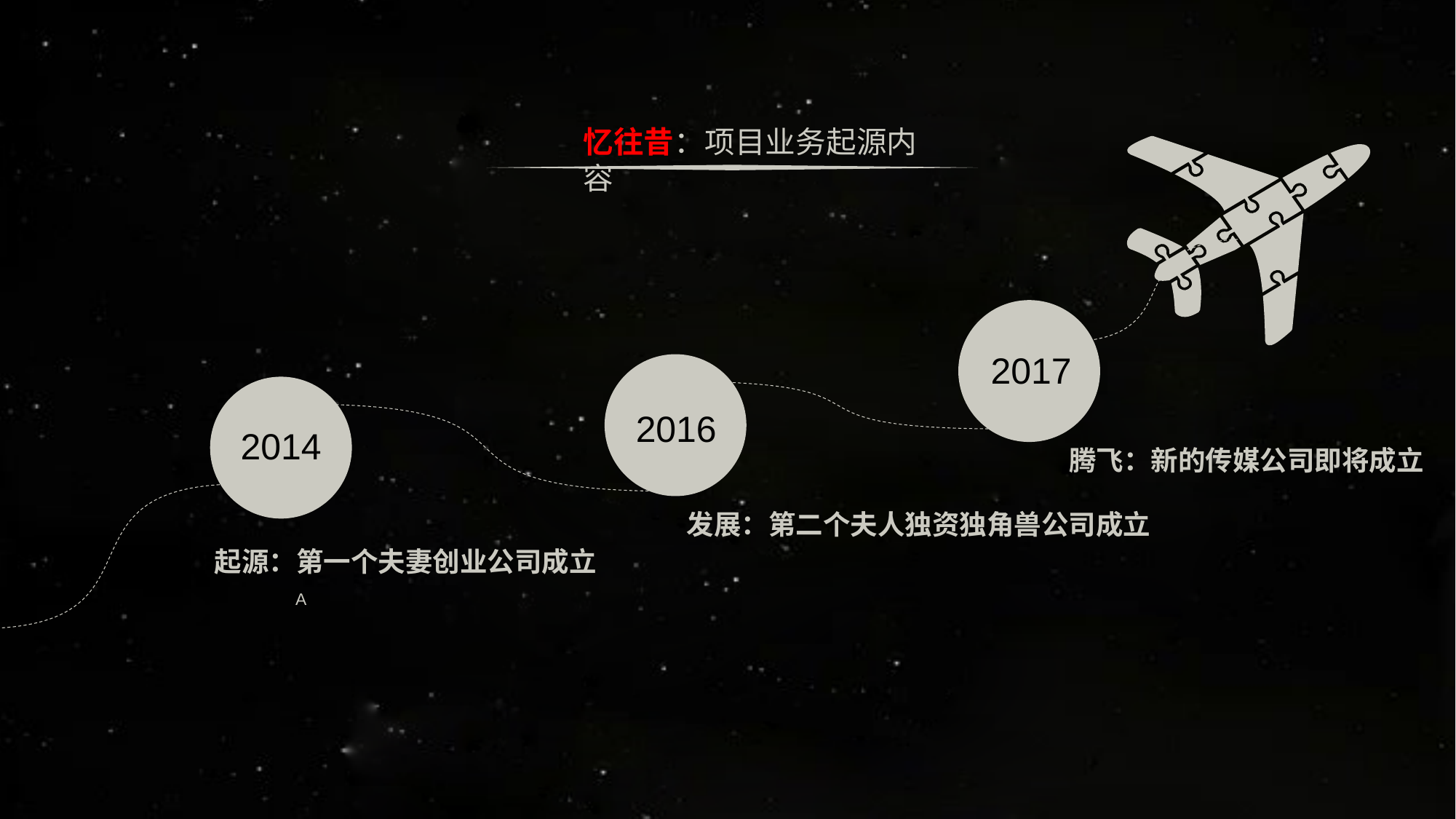

忆往昔：项目业务起源内容

2017

2016
2014
腾飞：新的传媒公司即将成立
发展：第二个夫人独资独角兽公司成立
起源：第一个夫妻创业公司成立
A